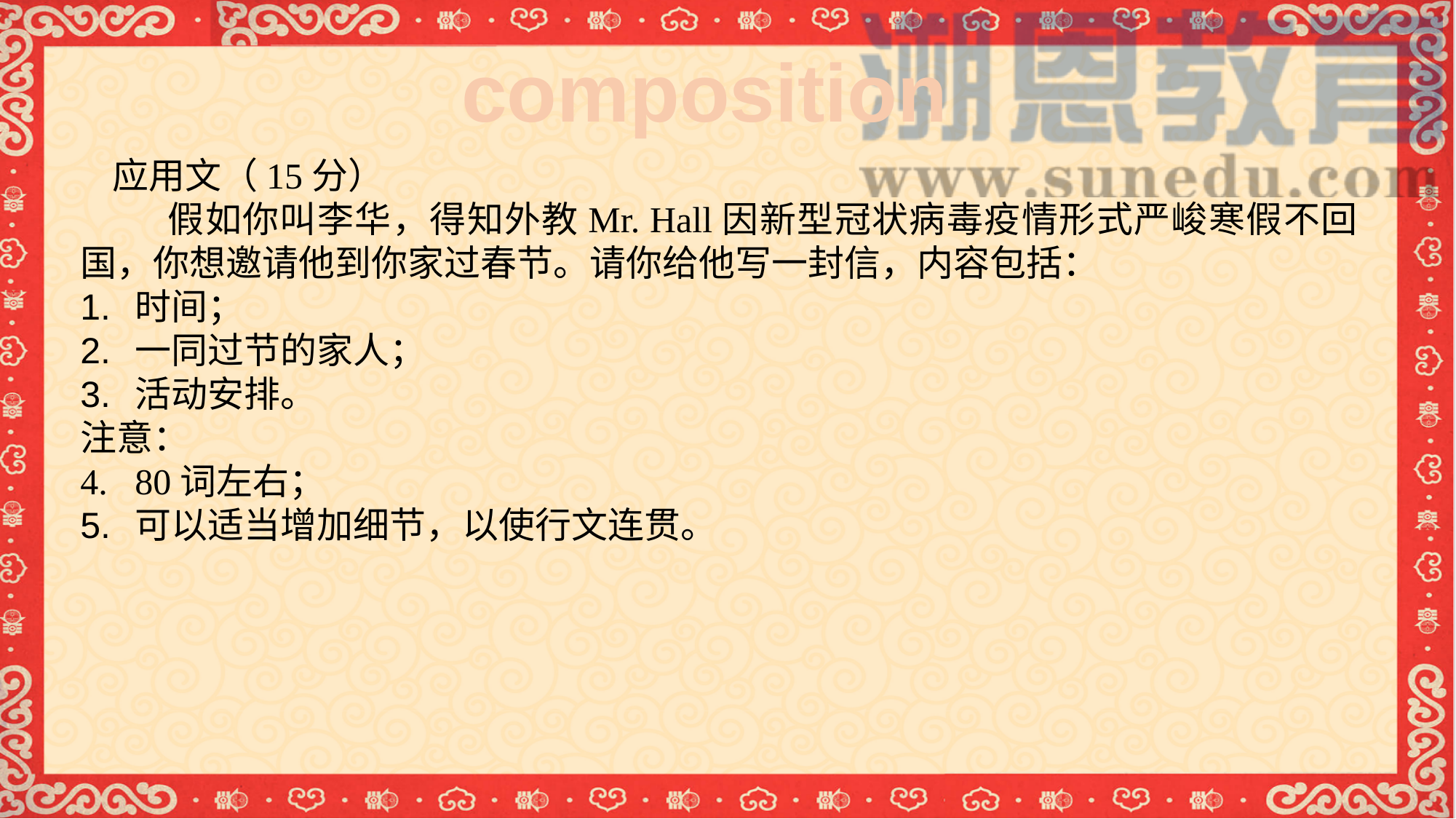

composition
应用文（15分）
     假如你叫李华，得知外教Mr. Hall因新型冠状病毒疫情形式严峻寒假不回国，你想邀请他到你家过春节。请你给他写一封信，内容包括：
时间；
一同过节的家人；
活动安排。
注意：
80词左右；
可以适当增加细节，以使行文连贯。